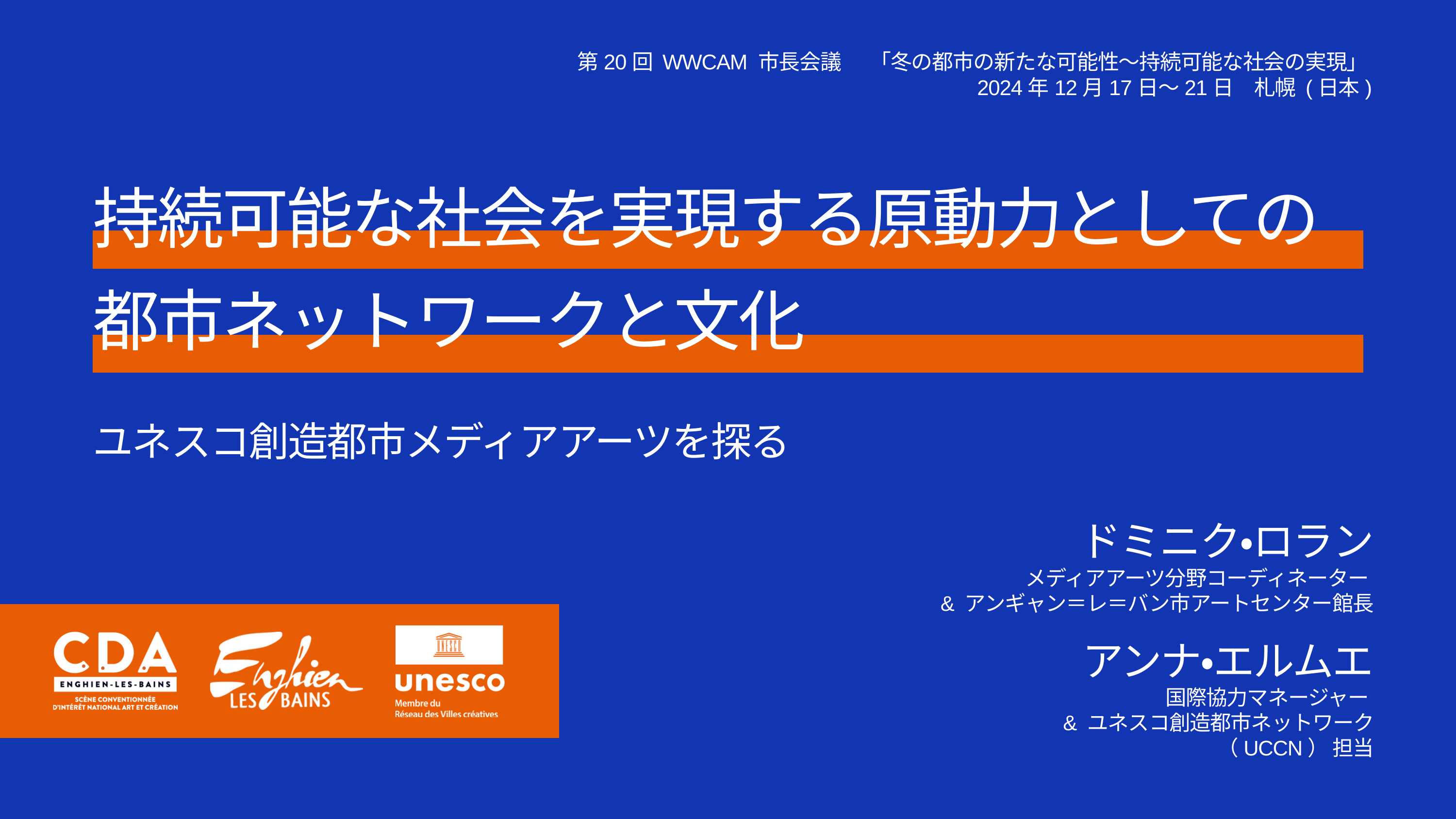

第20回 WWCAM 市長会議 　 「冬の都市の新たな可能性～持続可能な社会の実現」
2024年12月17日～21日　札幌 (日本)
持続可能な社会を実現する原動力としての
都市ネットワークと文化

ユネスコ創造都市メディアアーツを探る
ドミニク・ロラン
メディアアーツ分野コーディネーター
& アンギャン＝レ＝バン市アートセンター館長

アンナ・エルムエ
国際協力マネージャー
& ユネスコ創造都市ネットワーク（UCCN） 担当